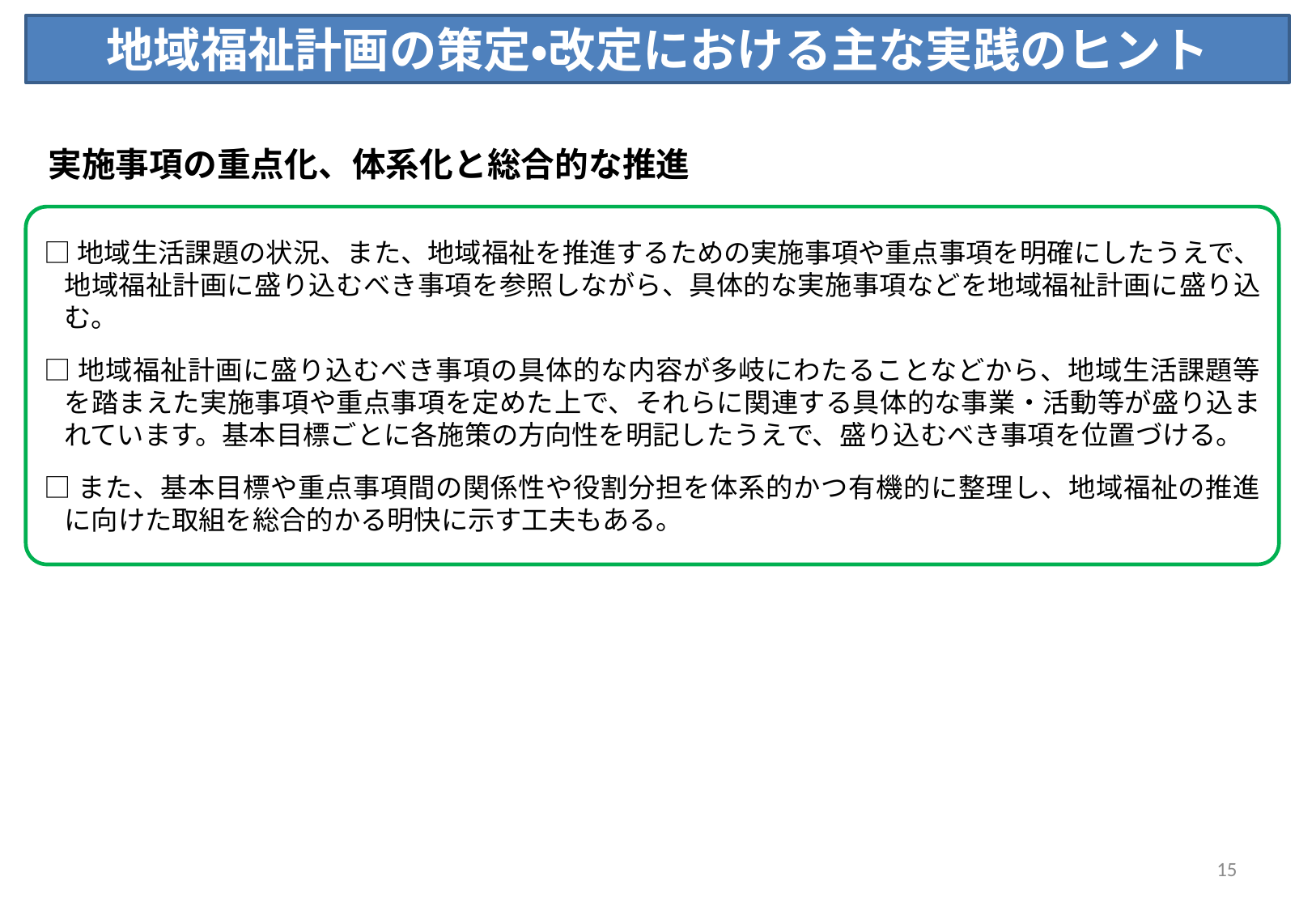

地域福祉計画の策定・改定における主な実践のヒント
実施事項の重点化、体系化と総合的な推進

□地域生活課題の状況、また、地域福祉を推進するための実施事項や重点事項を明確にしたうえで、地域福祉計画に盛り込むべき事項を参照しながら、具体的な実施事項などを地域福祉計画に盛り込む。
□地域福祉計画に盛り込むべき事項の具体的な内容が多岐にわたることなどから、地域生活課題等を踏まえた実施事項や重点事項を定めた上で、それらに関連する具体的な事業・活動等が盛り込まれています。基本目標ごとに各施策の方向性を明記したうえで、盛り込むべき事項を位置づける。
□また、基本目標や重点事項間の関係性や役割分担を体系的かつ有機的に整理し、地域福祉の推進に向けた取組を総合的かる明快に示す工夫もある。

15